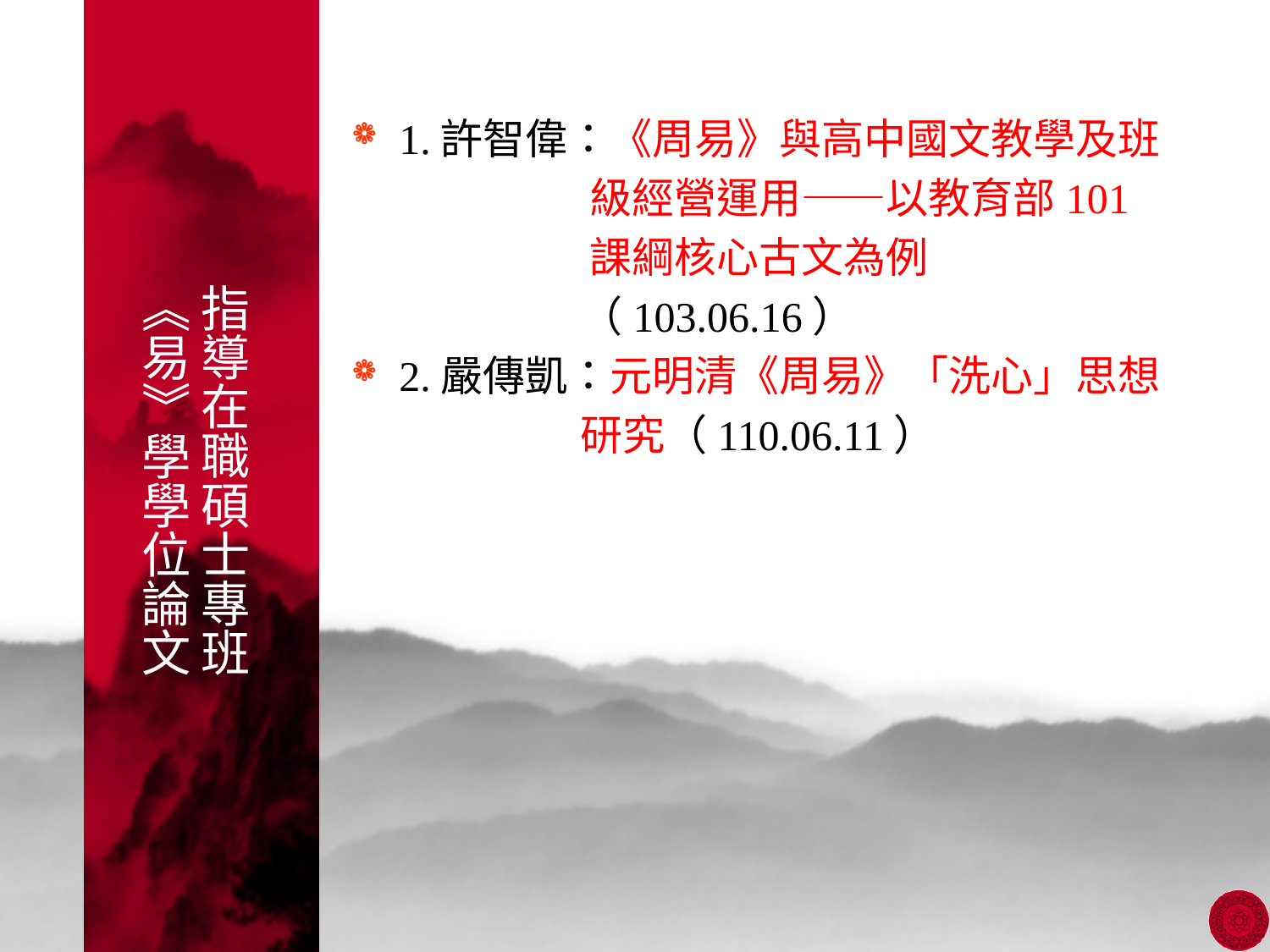

1.許智偉：《周易》與高中國文教學及班
                        級經營運用——以教育部101
                        課綱核心古文為例
                       （103.06.16）
2.嚴傳凱：元明清《周易》「洗心」思想
                       研究（110.06.11）

# 指導在職碩士專班 《易》學學位論文